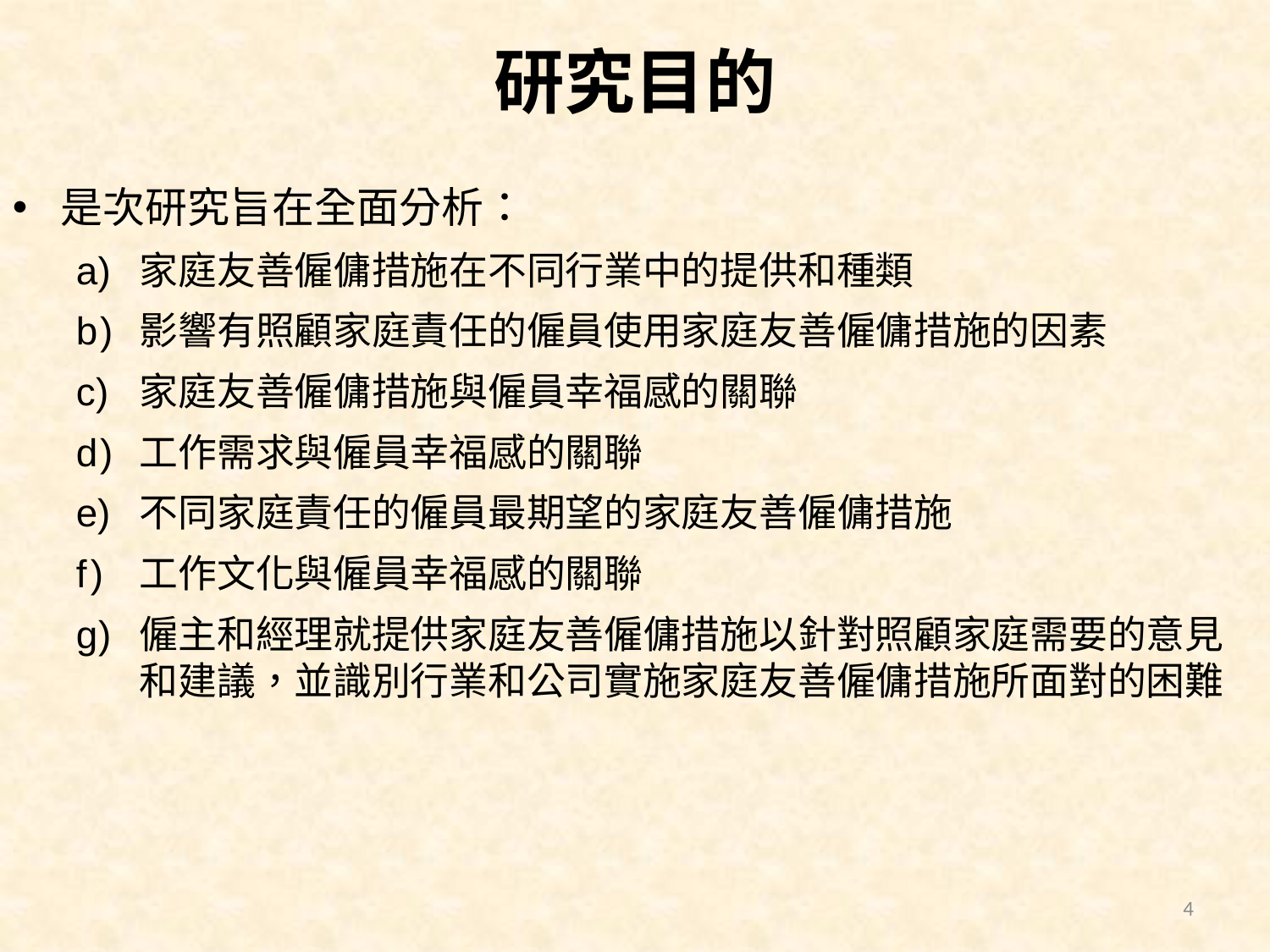

研究目的
是次研究旨在全面分析：
家庭友善僱傭措施在不同行業中的提供和種類
影響有照顧家庭責任的僱員使用家庭友善僱傭措施的因素
家庭友善僱傭措施與僱員幸福感的關聯
工作需求與僱員幸福感的關聯
不同家庭責任的僱員最期望的家庭友善僱傭措施
工作文化與僱員幸福感的關聯
僱主和經理就提供家庭友善僱傭措施以針對照顧家庭需要的意見和建議，並識別行業和公司實施家庭友善僱傭措施所面對的困難

4